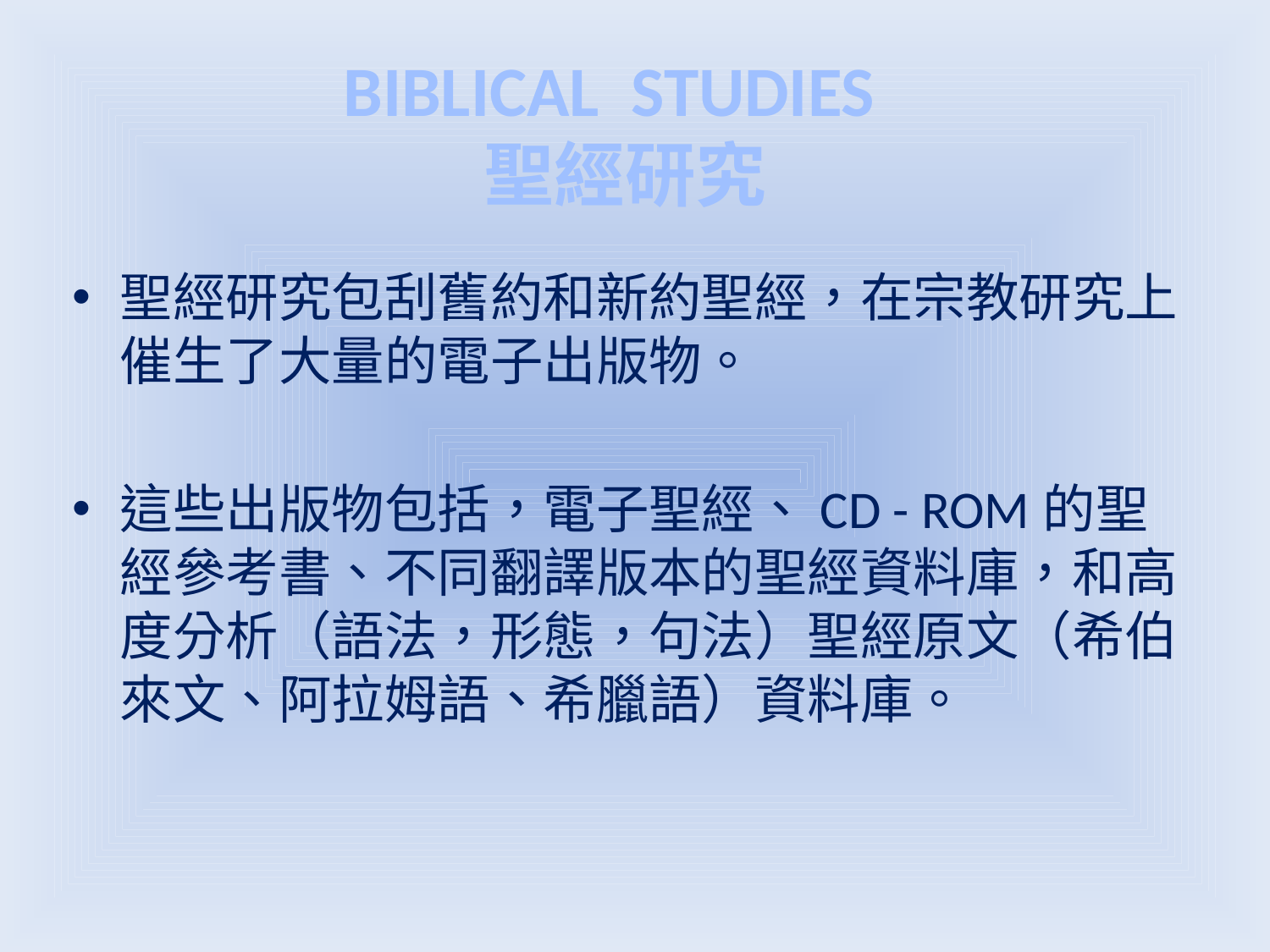

BIBLICAL  STUDIES
聖經研究
聖經研究包刮舊約和新約聖經，在宗教研究上催生了大量的電子出版物。

這些出版物包括，電子聖經、CD - ROM的聖經參考書、不同翻譯版本的聖經資料庫，和高度分析（語法，形態，句法）聖經原文（希伯來文、阿拉姆語、希臘語）資料庫。